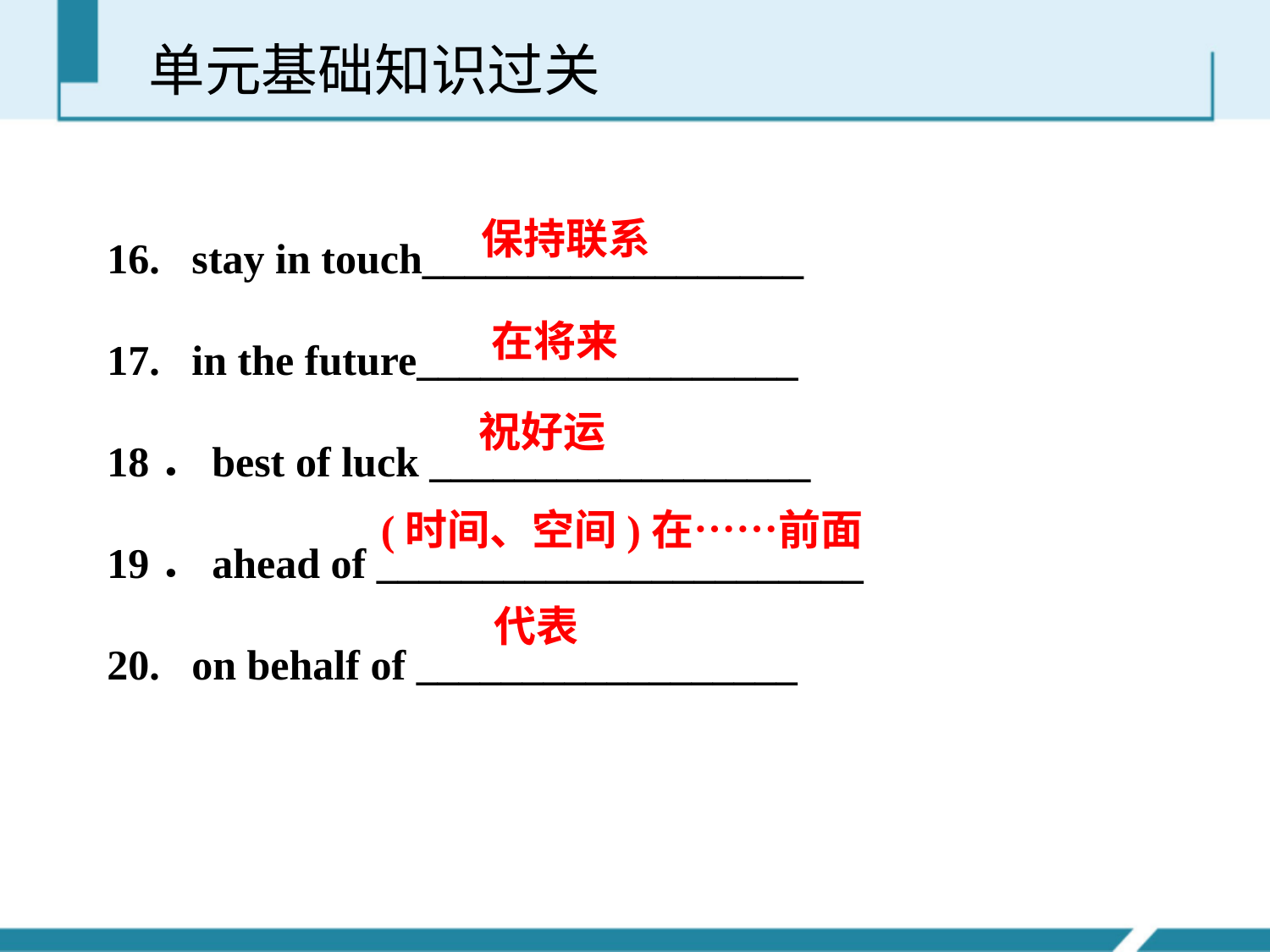

单元基础知识过关
16.   stay in touch__________________
17.   in the future__________________
18．best of luck __________________
19．ahead of _______________________
20.   on behalf of __________________
保持联系
在将来
祝好运
(时间、空间)在……前面
代表